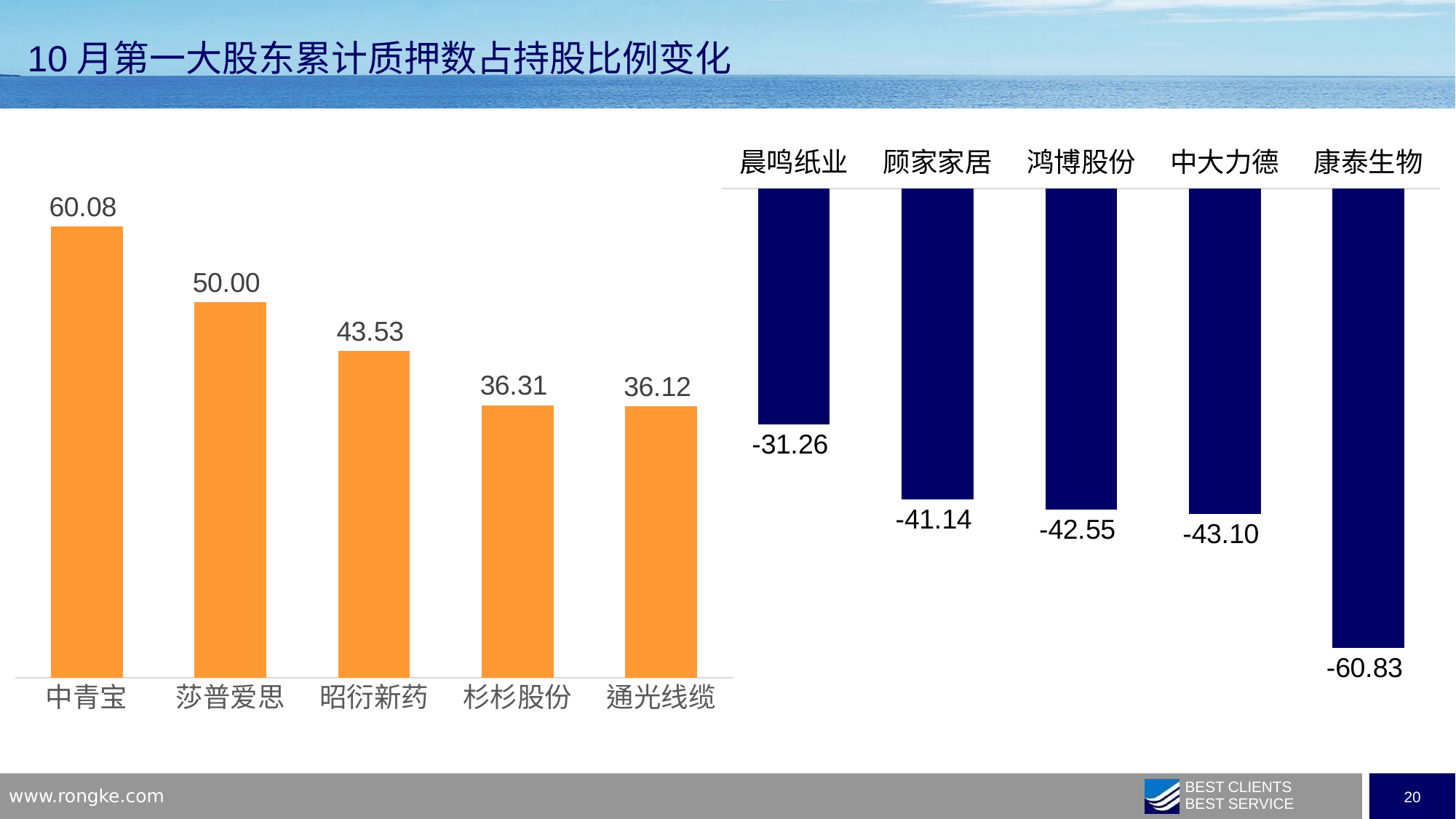

10月第一大股东累计质押数占持股比例变化

### Chart

| Category | 系列 1 |
|---|---|
| 晨鸣纸业 | -31.2635 |
| 顾家家居 | -41.13589999999999 |
| 鸿博股份 | -42.5515 |
| 中大力德 | -43.099199999999996 |
| 康泰生物 | -60.832899999999995 |

### Chart

| Category | 系列 1 |
|---|---|
| 中青宝 | 60.07899999999999 |
| 莎普爱思 | 50.0 |
| 昭衍新药 | 43.52980000000001 |
| 杉杉股份 | 36.3095 |
| 通光线缆 | 36.1224 |